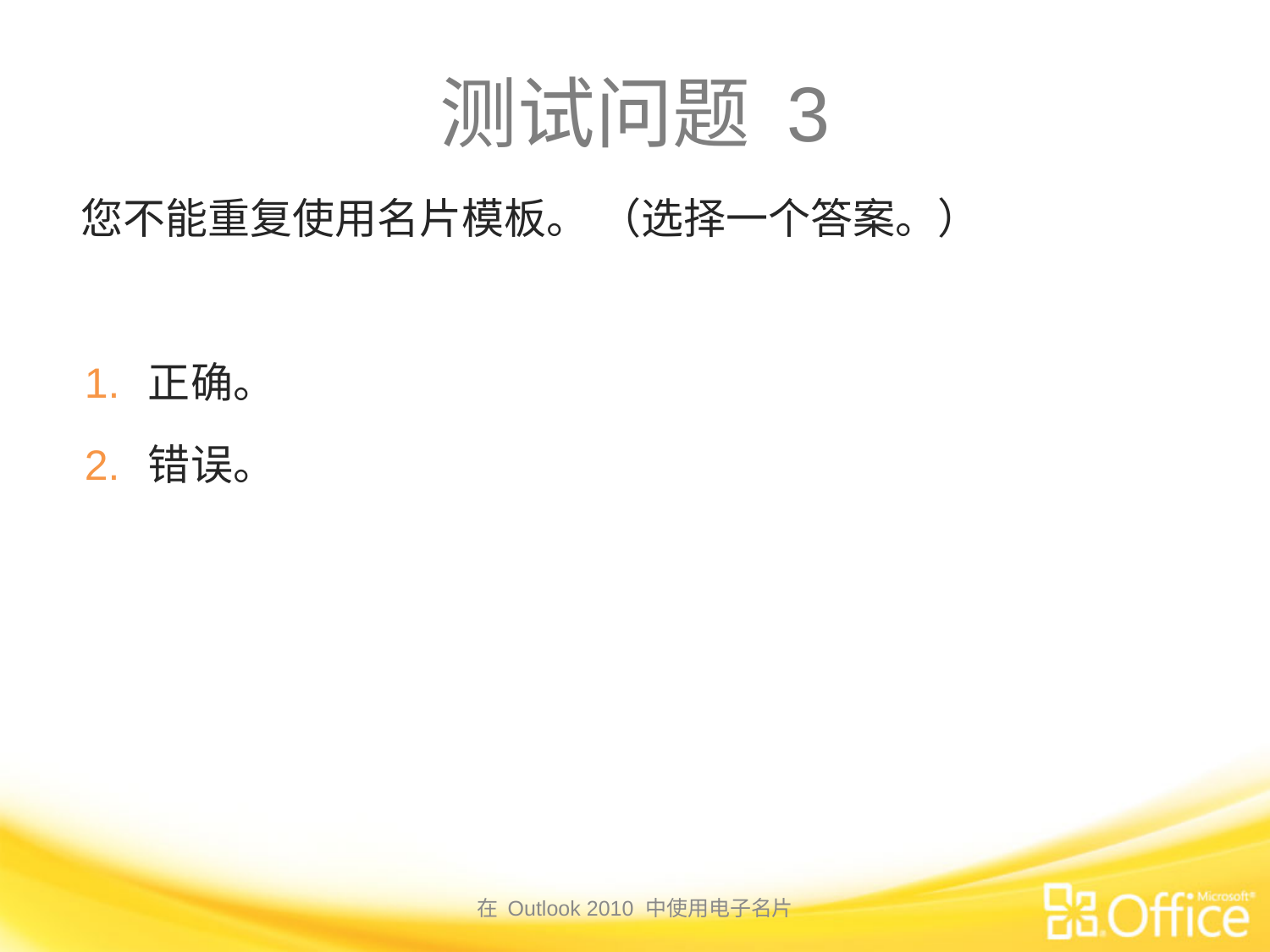

# 测试问题 3
您不能重复使用名片模板。 （选择一个答案。）
正确。
错误。
在 Outlook 2010 中使用电子名片